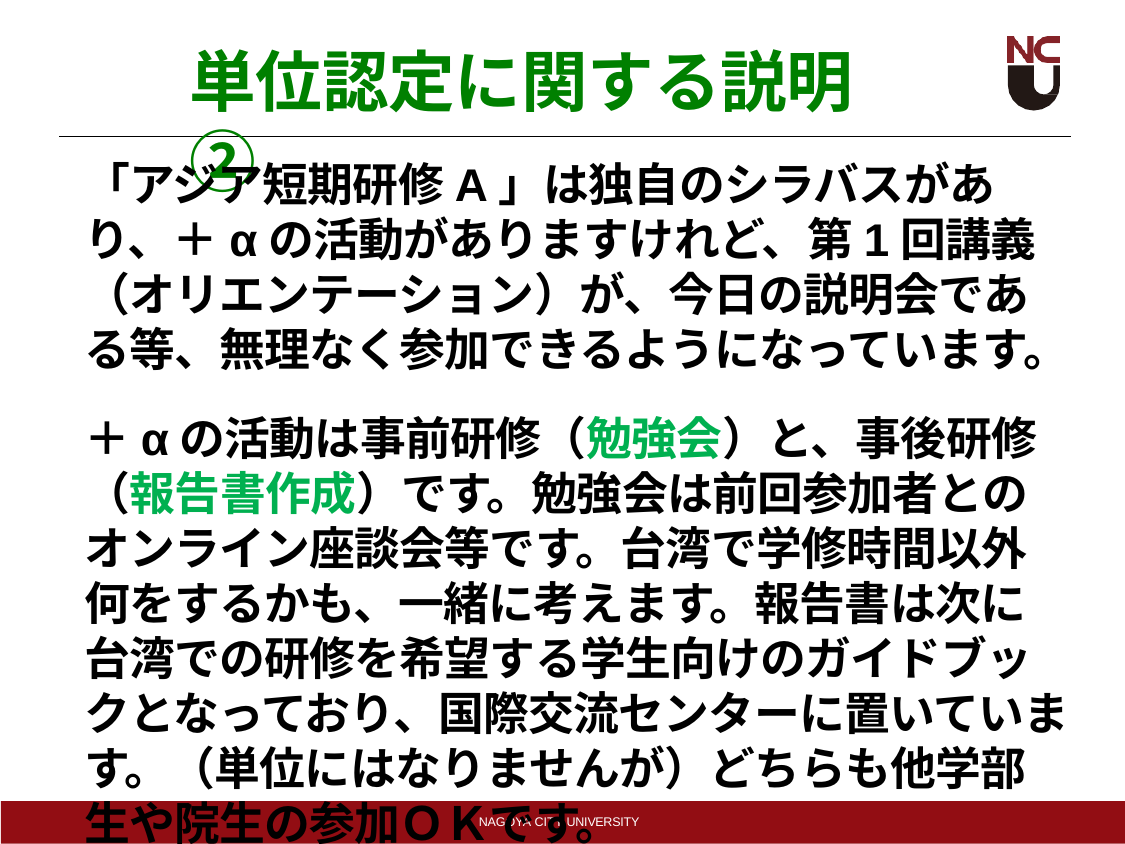

# 単位認定に関する説明②
「アジア短期研修A」は独自のシラバスがあり、＋αの活動がありますけれど、第1回講義（オリエンテーション）が、今日の説明会である等、無理なく参加できるようになっています。
＋αの活動は事前研修（勉強会）と、事後研修（報告書作成）です。勉強会は前回参加者とのオンライン座談会等です。台湾で学修時間以外何をするかも、一緒に考えます。報告書は次に台湾での研修を希望する学生向けのガイドブックとなっており、国際交流センターに置いています。（単位にはなりませんが）どちらも他学部生や院生の参加ＯＫです。
NAGOYA CITY UNIVERSITY